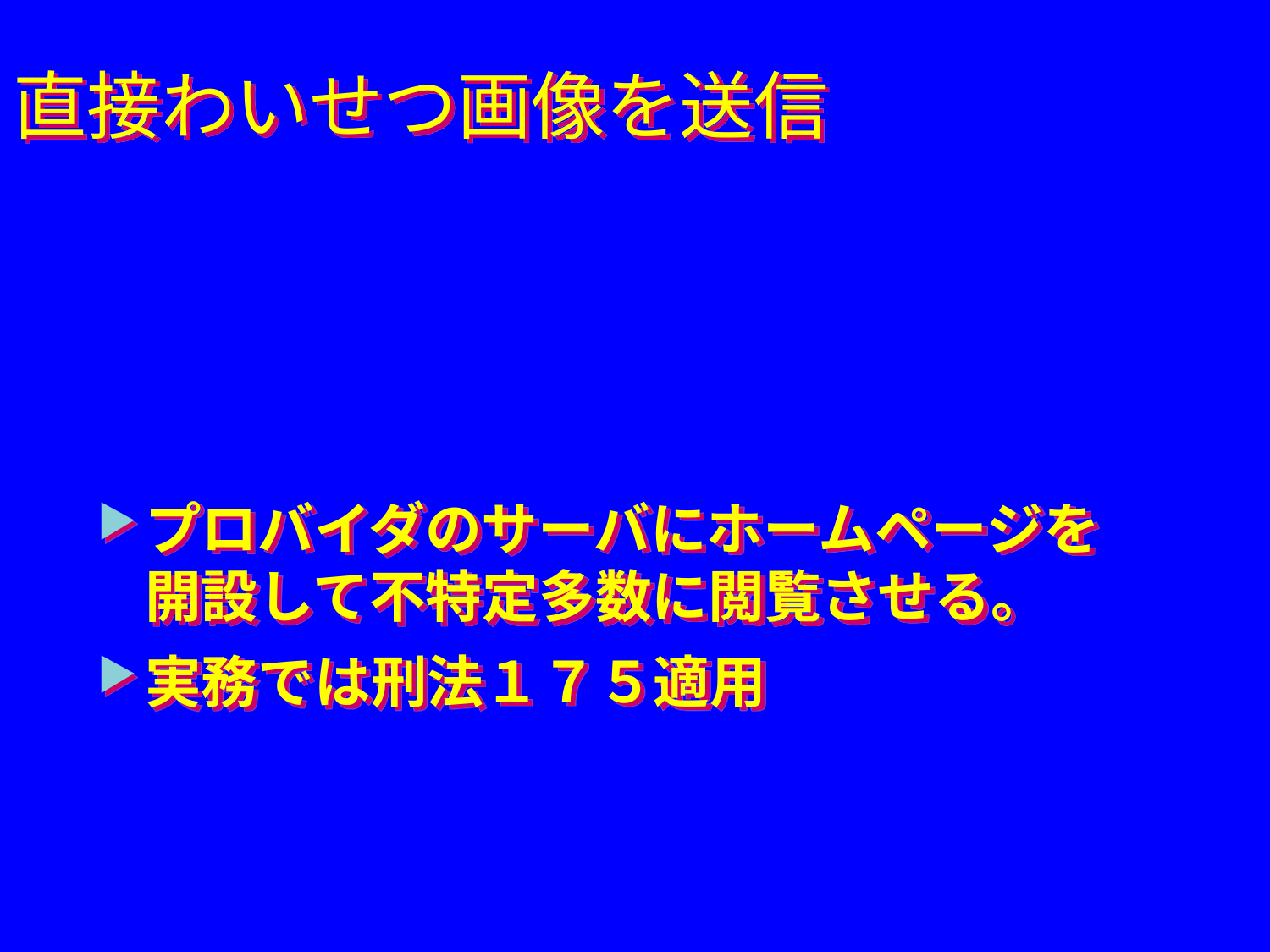

# 直接わいせつ画像を送信
プロバイダのサーバにホームページを開設して不特定多数に閲覧させる。
実務では刑法１７５適用